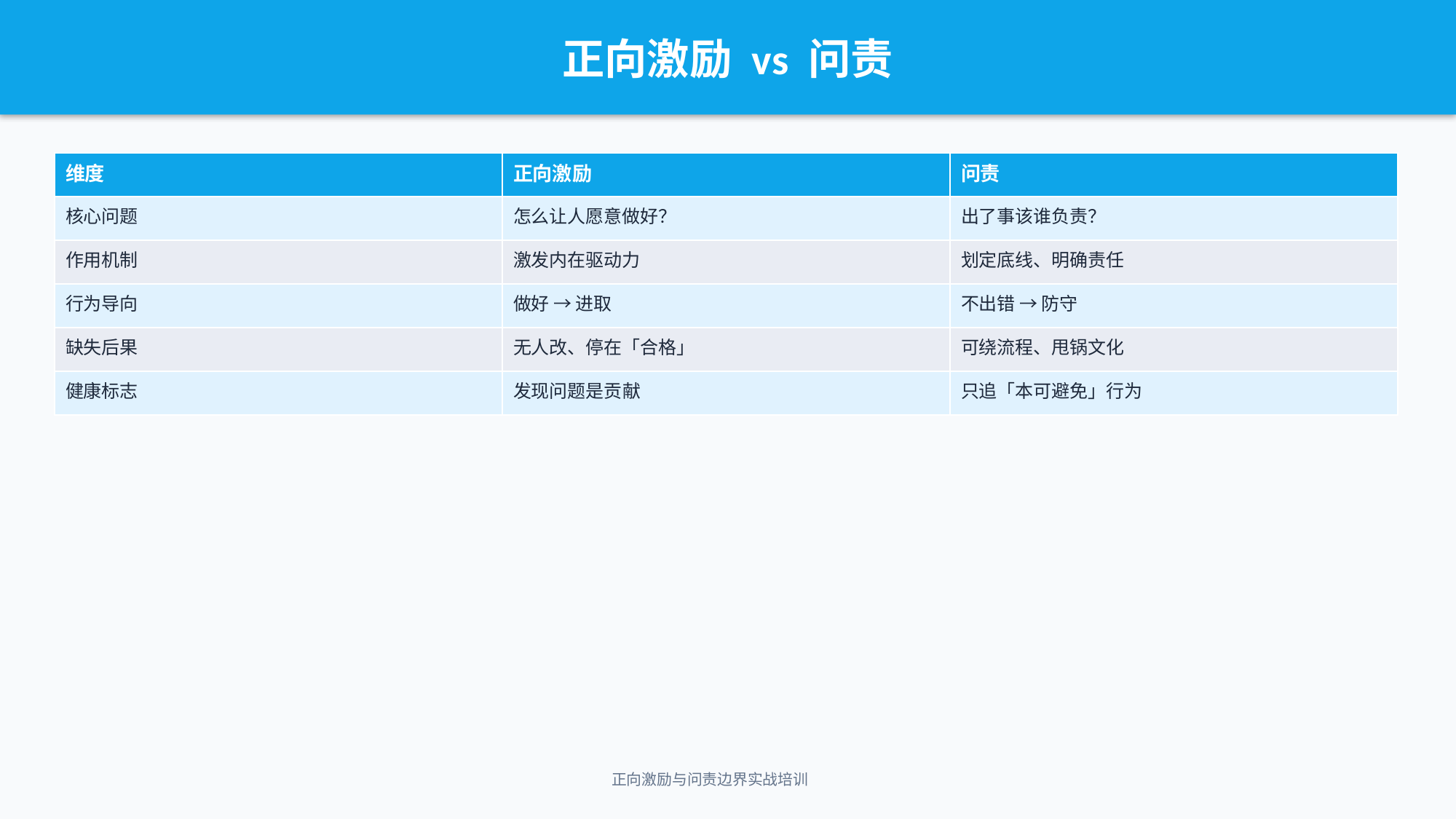

正向激励 vs 问责
| 维度 | 正向激励 | 问责 |
| --- | --- | --- |
| 核心问题 | 怎么让人愿意做好？ | 出了事该谁负责？ |
| 作用机制 | 激发内在驱动力 | 划定底线、明确责任 |
| 行为导向 | 做好 → 进取 | 不出错 → 防守 |
| 缺失后果 | 无人改、停在「合格」 | 可绕流程、甩锅文化 |
| 健康标志 | 发现问题是贡献 | 只追「本可避免」行为 |
正向激励与问责边界实战培训